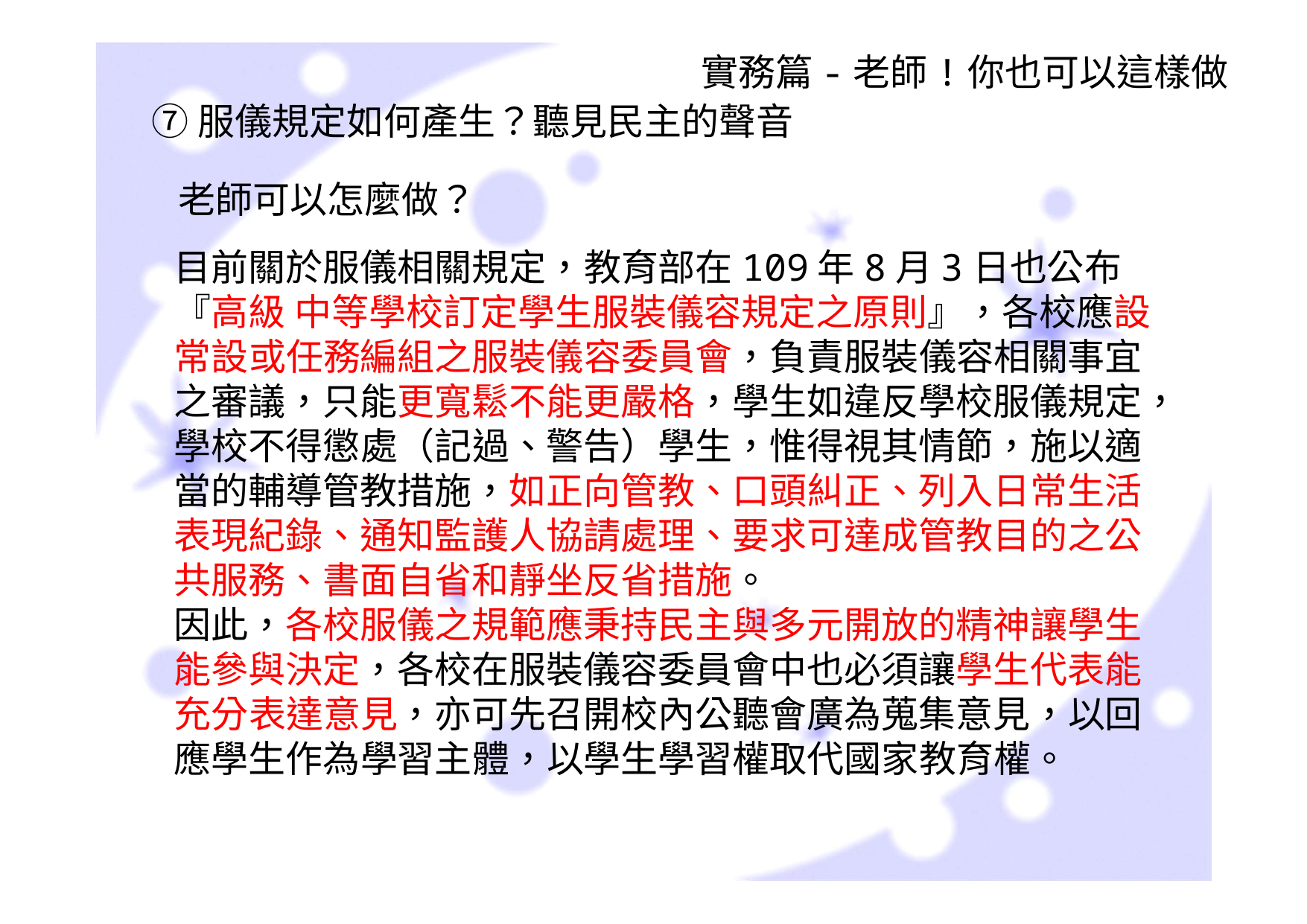

實務篇-老師!你也可以這樣做
 ⑦服儀規定如何產生？聽見民主的聲音
老師可以怎麼做？
目前關於服儀相關規定，教育部在109年8月3日也公布『高級 中等學校訂定學生服裝儀容規定之原則』，各校應設常設或任務編組之服裝儀容委員會，負責服裝儀容相關事宜之審議，只能更寬鬆不能更嚴格，學生如違反學校服儀規定，學校不得懲處（記過、警告）學生，惟得視其情節，施以適當的輔導管教措施，如正向管教、口頭糾正、列入日常生活表現紀錄、通知監護人協請處理、要求可達成管教目的之公共服務、書面自省和靜坐反省措施。
因此，各校服儀之規範應秉持民主與多元開放的精神讓學生能參與決定，各校在服裝儀容委員會中也必須讓學生代表能充分表達意見，亦可先召開校內公聽會廣為蒐集意見，以回應學生作為學習主體，以學生學習權取代國家教育權。